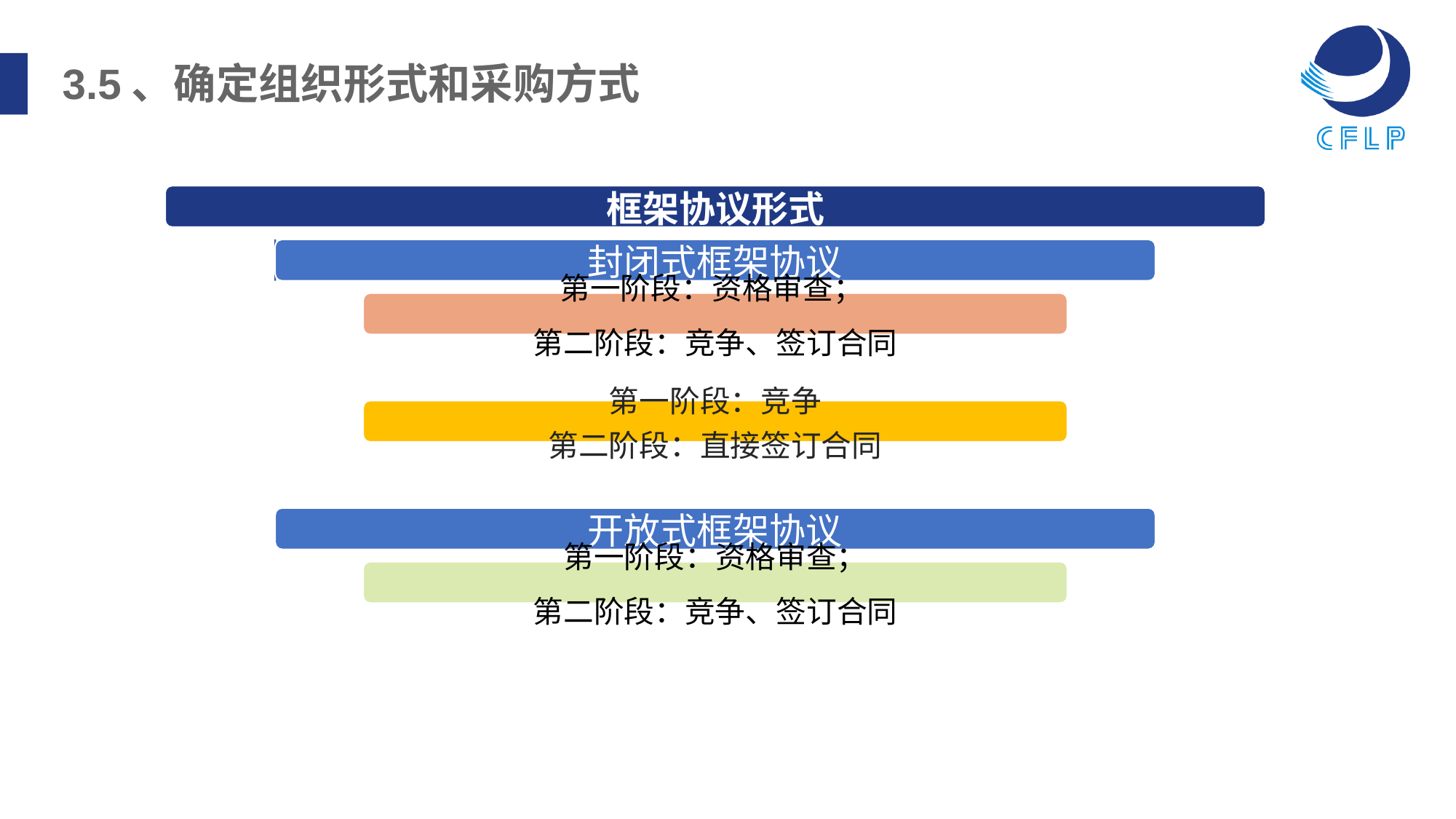

3.5、确定组织形式和采购方式

框架协议形式
封闭式框架协议
第一阶段：资格审查；
第二阶段：竞争、签订合同
第一阶段：竞争
第二阶段：直接签订合同
开放式框架协议
第一阶段：资格审查；
第二阶段：竞争、签订合同